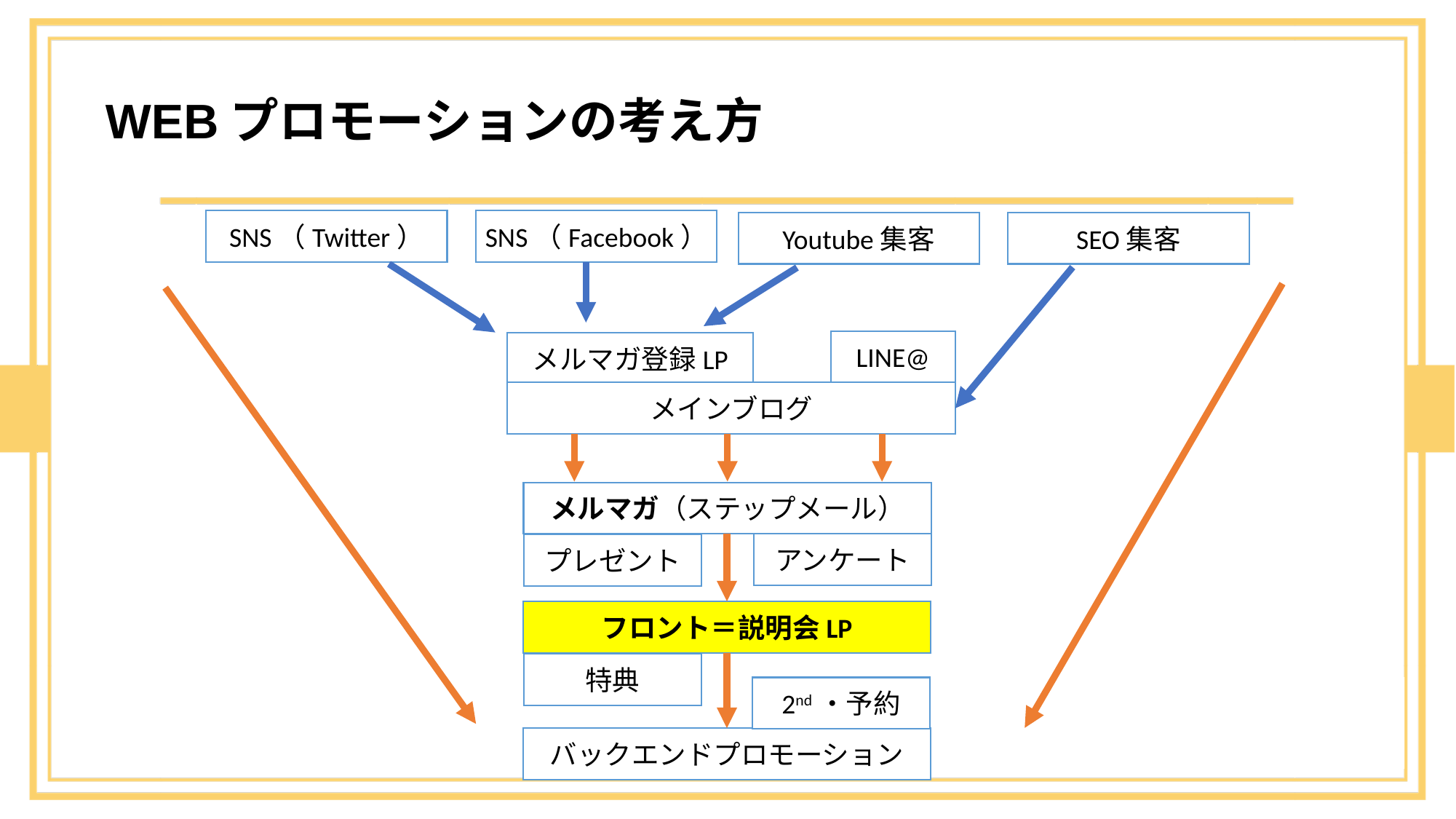

# WEBプロモーションの考え方

SNS（Twitter）

SNS（Facebook）

Youtube集客

SEO集客

LINE@

メルマガ登録LP

メインブログ

メルマガ（ステップメール）

アンケート

プレゼント

フロント＝説明会LP

特典

2nd・予約

バックエンドプロモーション